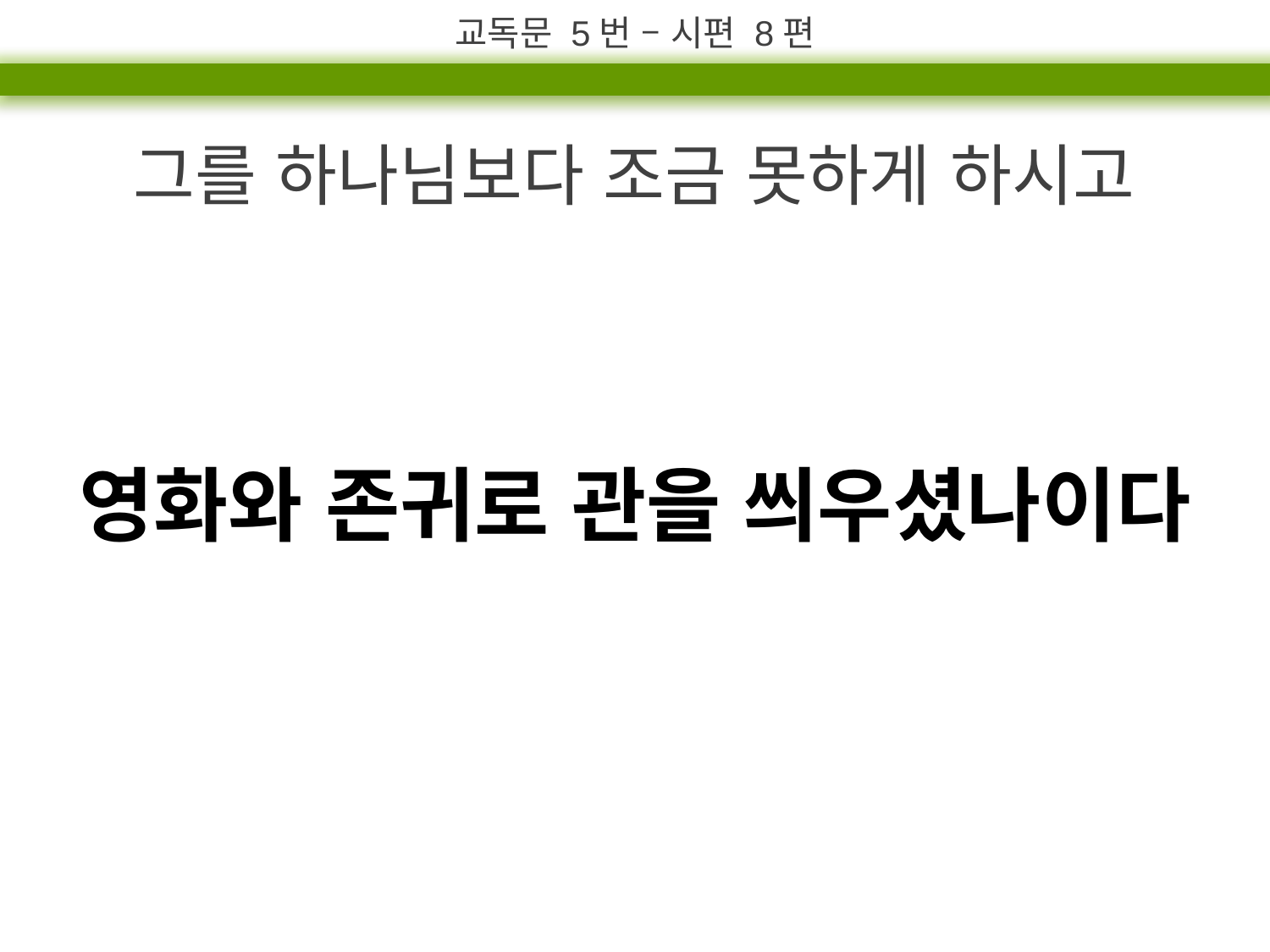

교독문 5번 – 시편 8편

그를 하나님보다 조금 못하게 하시고
영화와 존귀로 관을 씌우셨나이다